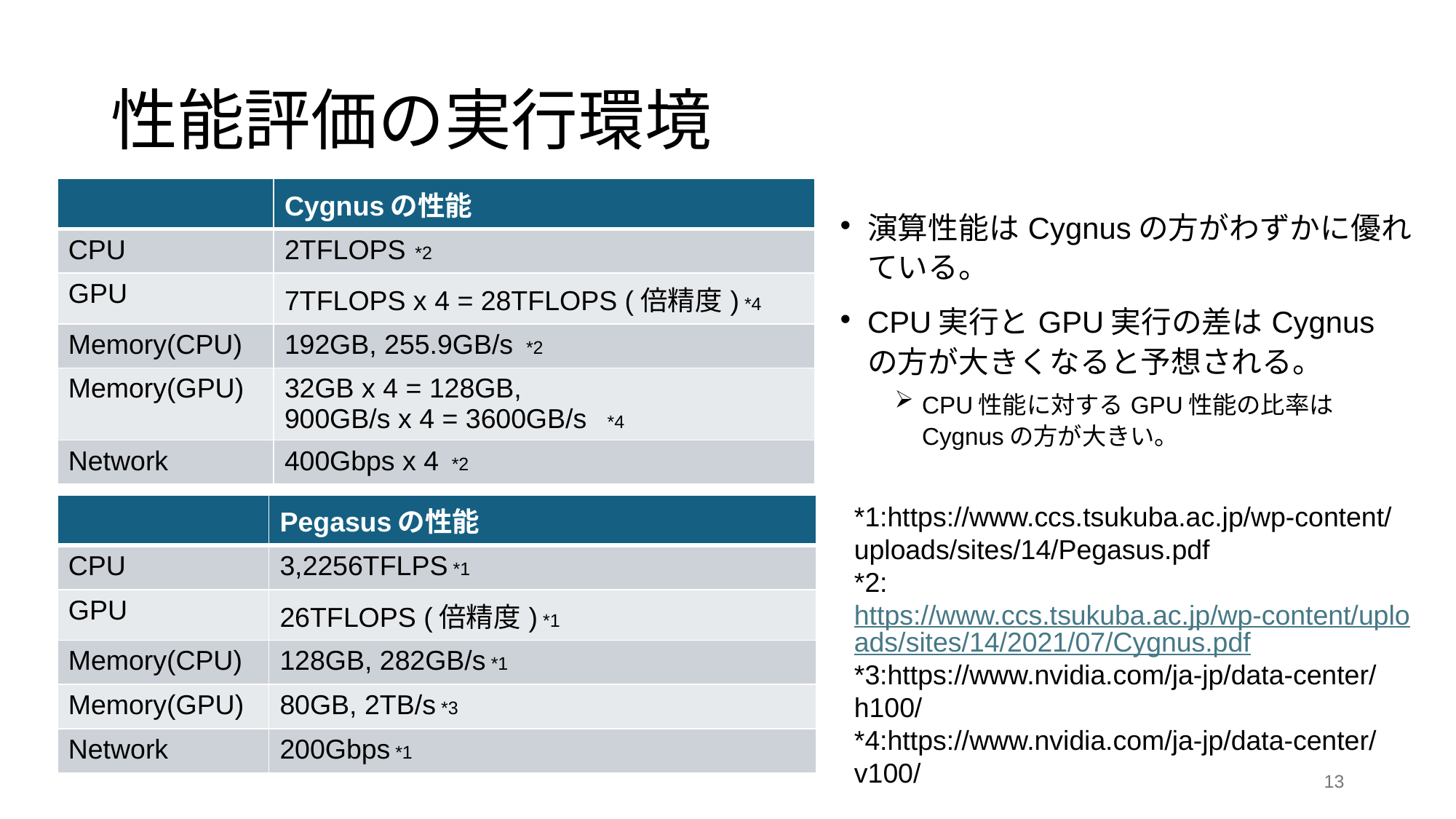

# 性能評価の実行環境
|  | Cygnusの性能 |
| --- | --- |
| CPU | 2TFLOPS \*2 |
| GPU | 7TFLOPS x 4 = 28TFLOPS (倍精度) \*4 |
| Memory(CPU) | 192GB, 255.9GB/s \*2 |
| Memory(GPU) | 32GB x 4 = 128GB, 900GB/s x 4 = 3600GB/s \*4 |
| Network | 400Gbps x 4 \*2 |
演算性能はCygnusの方がわずかに優れている。
CPU実行とGPU実行の差はCygnusの方が大きくなると予想される。
CPU性能に対するGPU性能の比率はCygnusの方が大きい。
*1:https://www.ccs.tsukuba.ac.jp/wp-content/uploads/sites/14/Pegasus.pdf
*2:https://www.ccs.tsukuba.ac.jp/wp-content/uploads/sites/14/2021/07/Cygnus.pdf
*3:https://www.nvidia.com/ja-jp/data-center/h100/
*4:https://www.nvidia.com/ja-jp/data-center/v100/
|  | Pegasusの性能 |
| --- | --- |
| CPU | 3,2256TFLPS \*1 |
| GPU | 26TFLOPS (倍精度) \*1 |
| Memory(CPU) | 128GB, 282GB/s \*1 |
| Memory(GPU) | 80GB, 2TB/s \*3 |
| Network | 200Gbps \*1 |
13